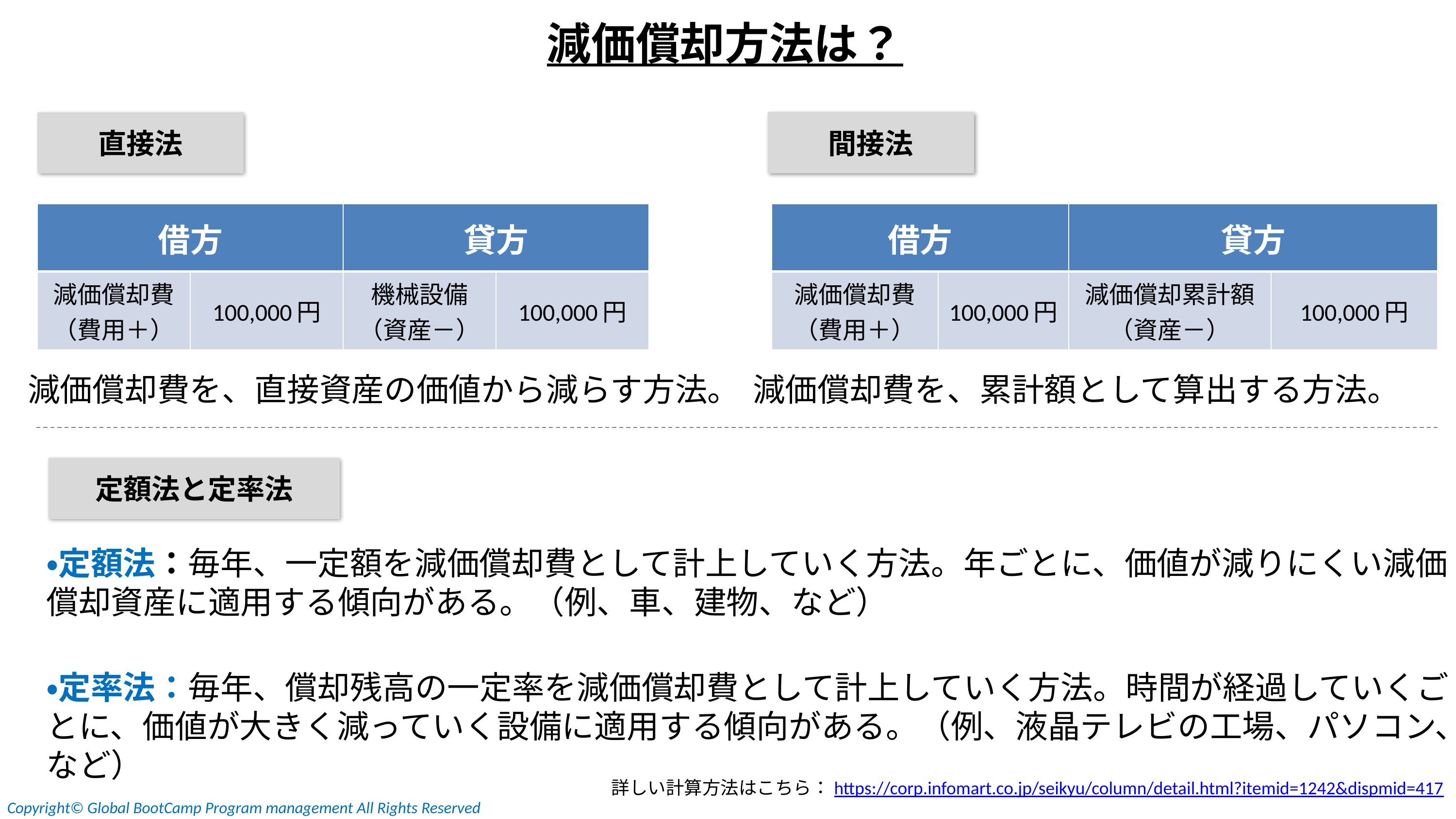

減価償却方法は？
間接法
直接法
| 借方 |  | 貸方 |  |
| --- | --- | --- | --- |
| 減価償却費 （費用＋） | 100,000円 | 機械設備 （資産－） | 100,000円 |
| 借方 |  | 貸方 |  |
| --- | --- | --- | --- |
| 減価償却費 （費用＋） | 100,000円 | 減価償却累計額 （資産－） | 100,000円 |
減価償却費を、直接資産の価値から減らす方法。
減価償却費を、累計額として算出する方法。
定額法と定率法
・定額法：毎年、一定額を減価償却費として計上していく方法。年ごとに、価値が減りにくい減価償却資産に適用する傾向がある。（例、車、建物、など）
・定率法：毎年、償却残高の一定率を減価償却費として計上していく方法。時間が経過していくごとに、価値が大きく減っていく設備に適用する傾向がある。（例、液晶テレビの工場、パソコン、など）
詳しい計算方法はこちら：https://corp.infomart.co.jp/seikyu/column/detail.html?itemid=1242&dispmid=417